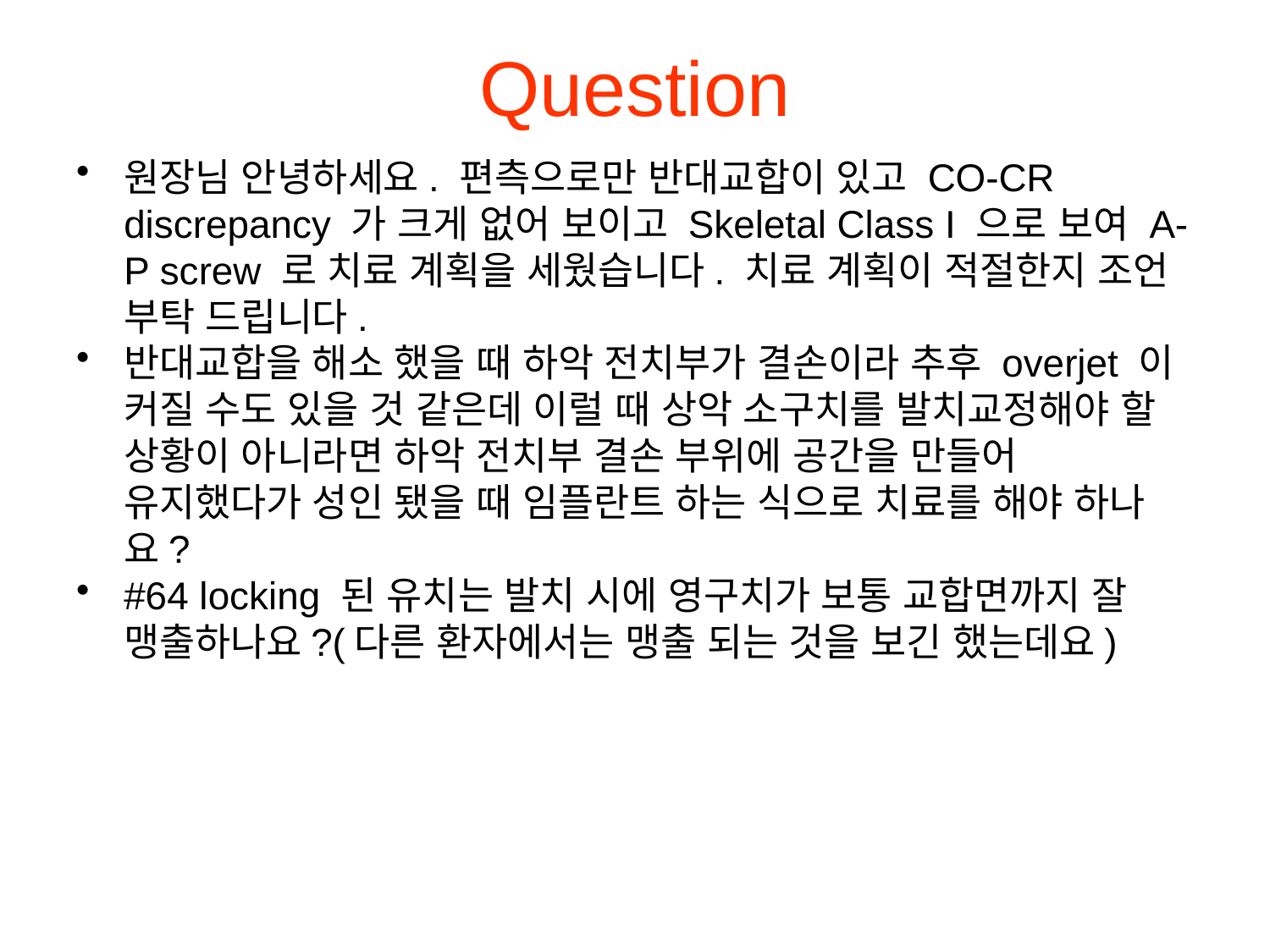

# Question
원장님 안녕하세요. 편측으로만 반대교합이 있고 CO-CR discrepancy 가 크게 없어 보이고 Skeletal Class I 으로 보여 A-P screw 로 치료 계획을 세웠습니다. 치료 계획이 적절한지 조언 부탁 드립니다.
반대교합을 해소 했을 때 하악 전치부가 결손이라 추후 overjet 이 커질 수도 있을 것 같은데 이럴 때 상악 소구치를 발치교정해야 할 상황이 아니라면 하악 전치부 결손 부위에 공간을 만들어 유지했다가 성인 됐을 때 임플란트 하는 식으로 치료를 해야 하나요?
#64 locking 된 유치는 발치 시에 영구치가 보통 교합면까지 잘 맹출하나요?(다른 환자에서는 맹출 되는 것을 보긴 했는데요)